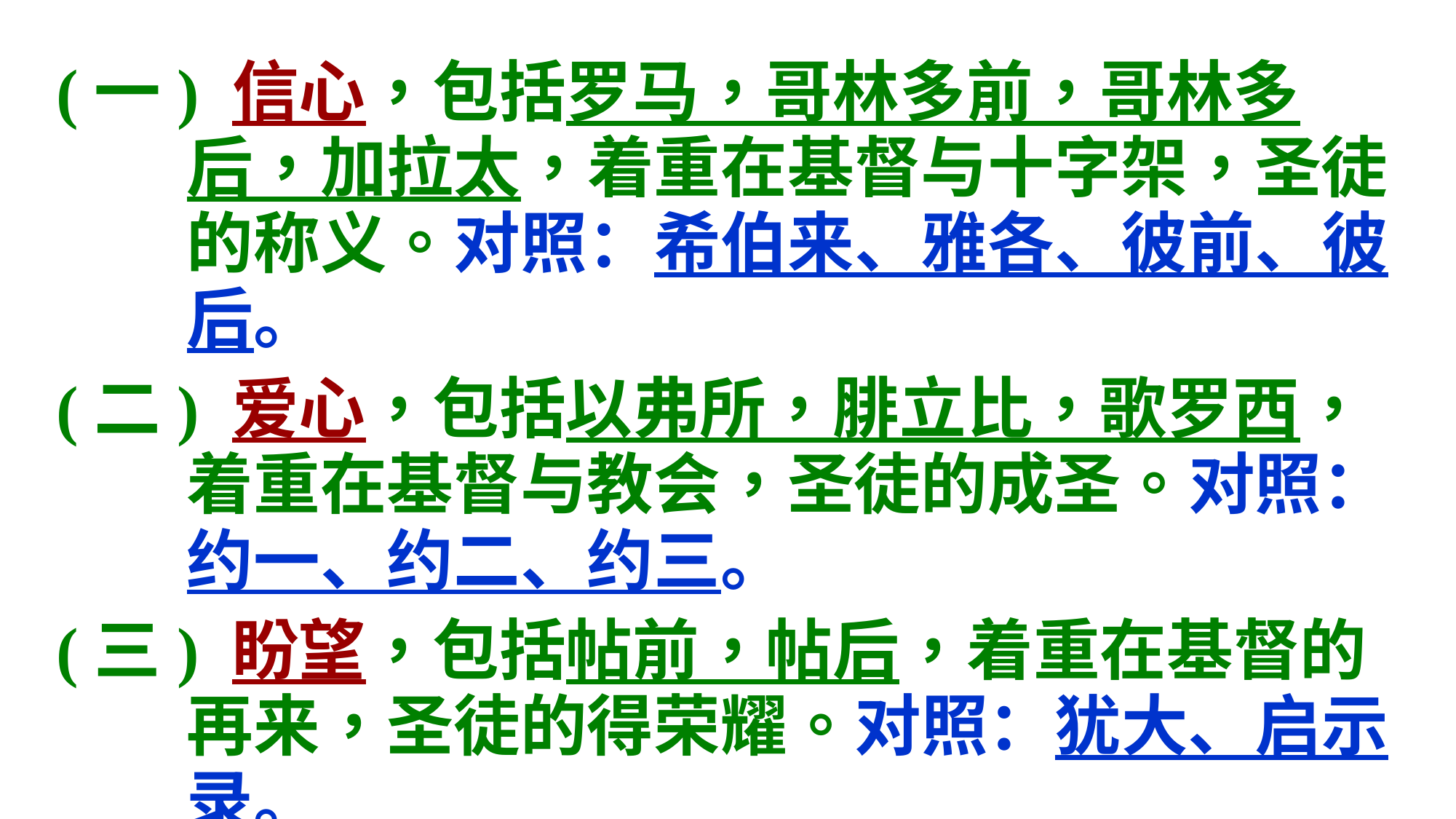

(一) 信心，包括罗马，哥林多前，哥林多后，加拉太，着重在基督与十字架，圣徒的称义。对照：希伯来、雅各、彼前、彼后。
(二) 爱心，包括以弗所，腓立比，歌罗西，着重在基督与教会，圣徒的成圣。对照：约一、约二、约三。
(三) 盼望，包括帖前，帖后，着重在基督的再来，圣徒的得荣耀。对照：犹大、启示录。